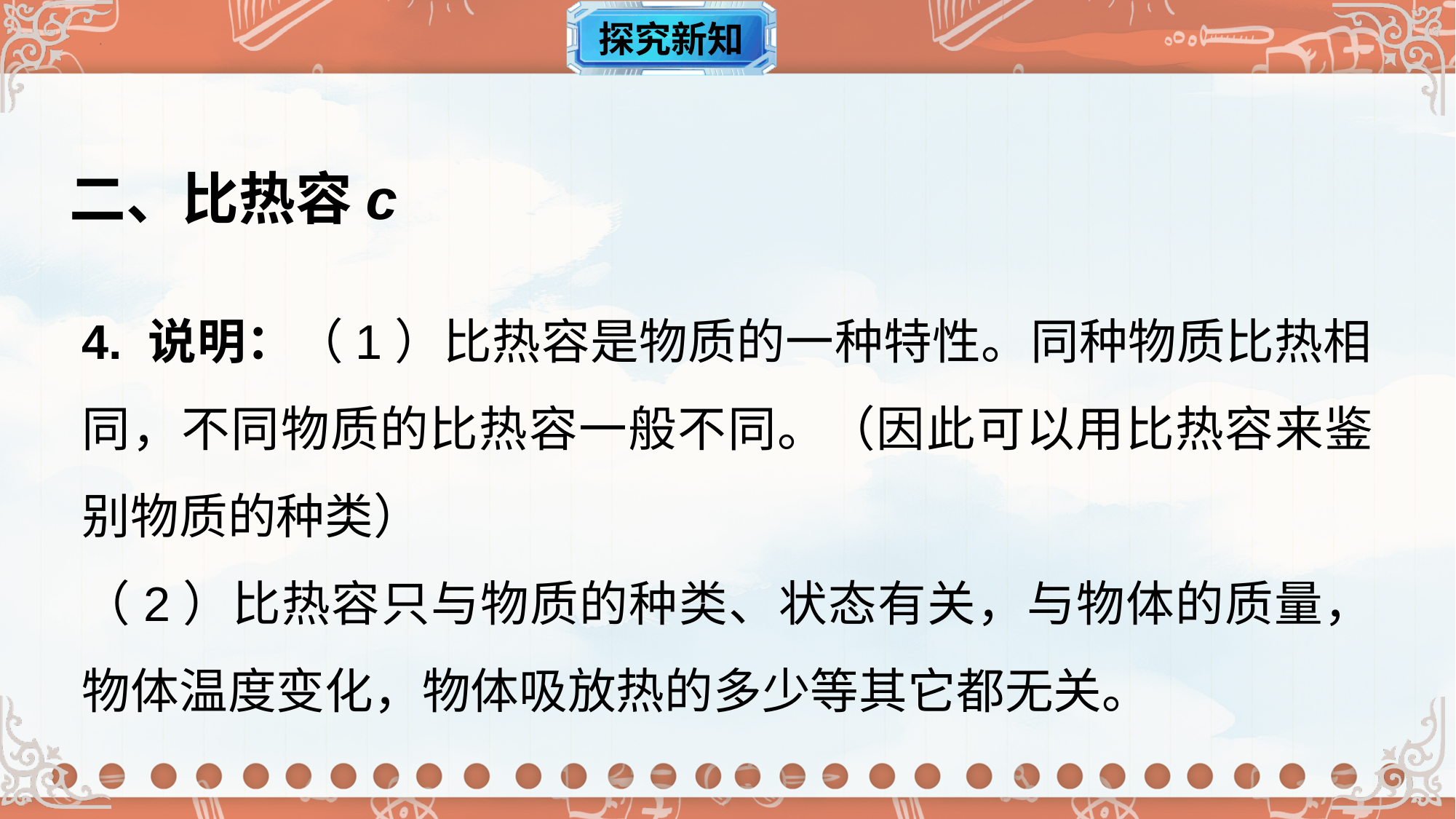

二、比热容c
4. 说明：（1）比热容是物质的一种特性。同种物质比热相同，不同物质的比热容一般不同。（因此可以用比热容来鉴别物质的种类）
（2）比热容只与物质的种类、状态有关，与物体的质量，物体温度变化，物体吸放热的多少等其它都无关。